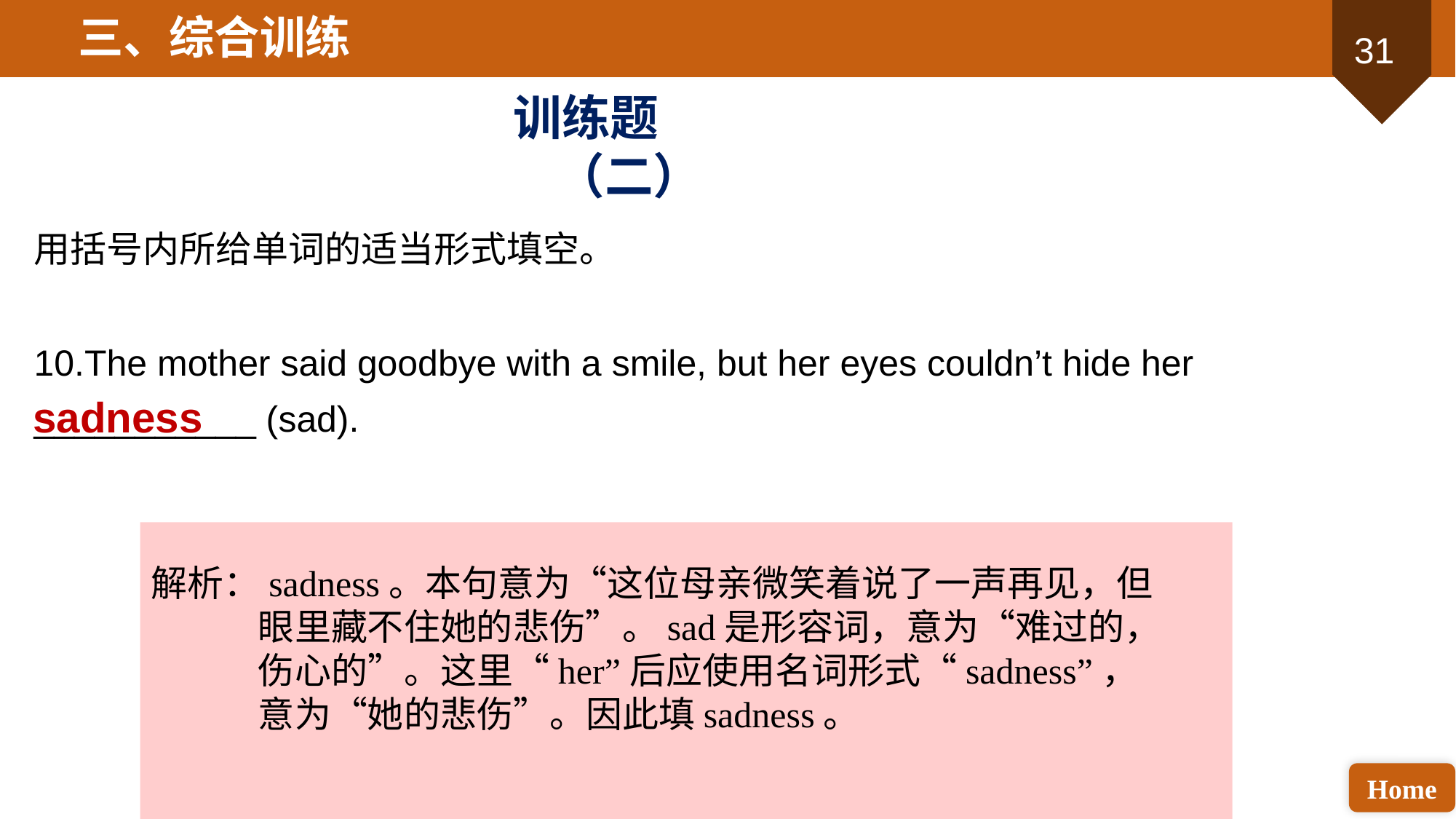

三、综合训练
训练题（二）
用括号内所给单词的适当形式填空。

10.The mother said goodbye with a smile, but her eyes couldn’t hide her ___________ (sad).
sadness

解析：sadness。本句意为“这位母亲微笑着说了一声再见，但眼里藏不住她的悲伤”。sad是形容词，意为“难过的，伤心的”。这里“her”后应使用名词形式“sadness”，意为“她的悲伤”。因此填sadness。